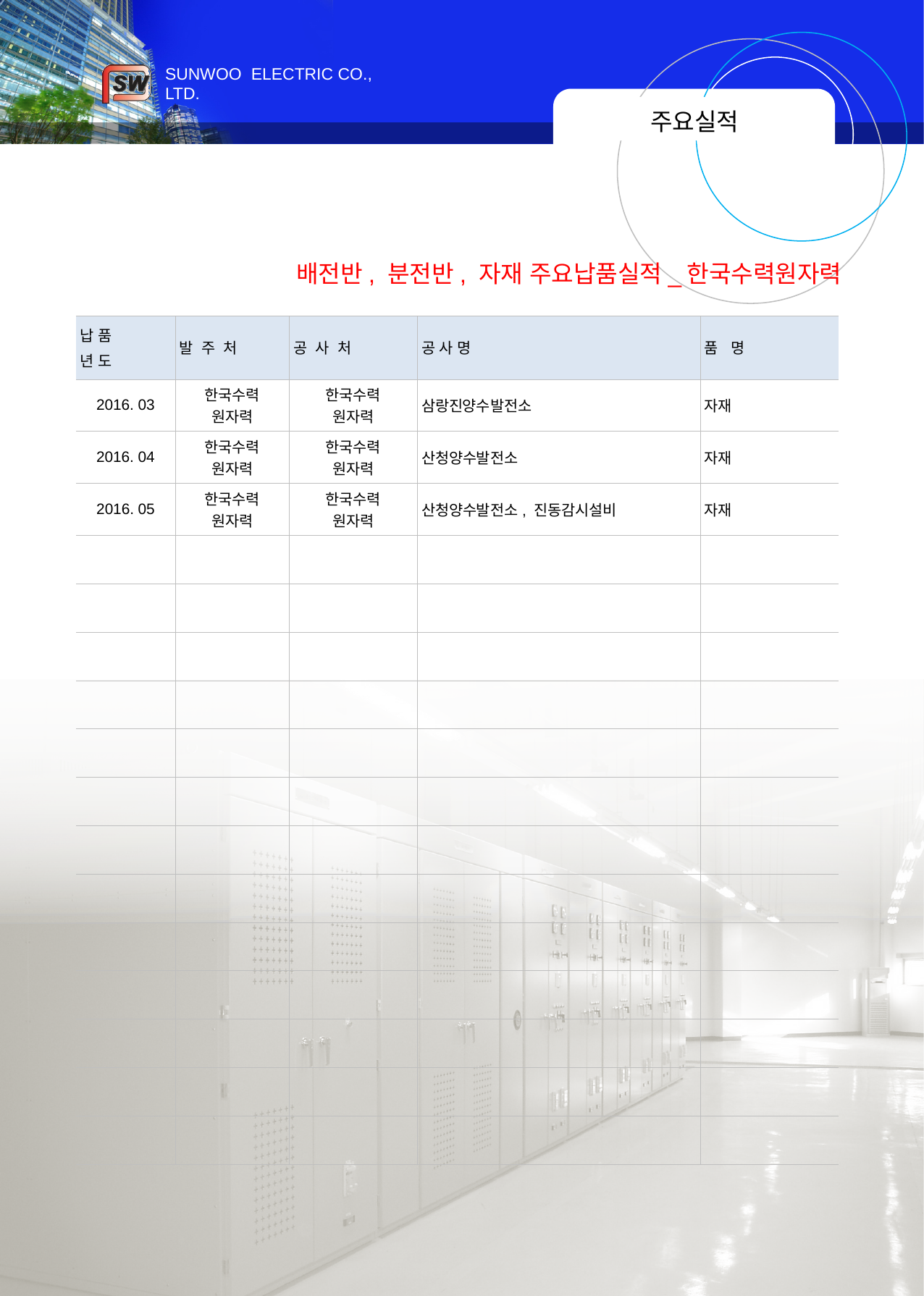

# 주요실적
배전반, 분전반, 자재 주요납품실적_한국수력원자력
| 납 품 년 도 | 발 주 처 | 공 사 처 | 공 사 명 | 품 명 |
| --- | --- | --- | --- | --- |
| 2016. 03 | 한국수력 원자력 | 한국수력 원자력 | 삼랑진양수발전소 | 자재 |
| 2016. 04 | 한국수력 원자력 | 한국수력 원자력 | 산청양수발전소 | 자재 |
| 05 | 한국수력 원자력 | 한국수력 원자력 | 산청양수발전소, 진동감시설비 | 자재 |
|  |  |  |  |  |
|  |  |  |  |  |
|  |  |  |  |  |
|  |  |  |  |  |
|  |  |  |  |  |
|  |  |  |  |  |
|  |  |  |  |  |
|  |  |  |  |  |
|  |  |  |  |  |
|  |  |  |  |  |
|  |  |  |  |  |
|  |  |  |  |  |
|  |  |  |  |  |